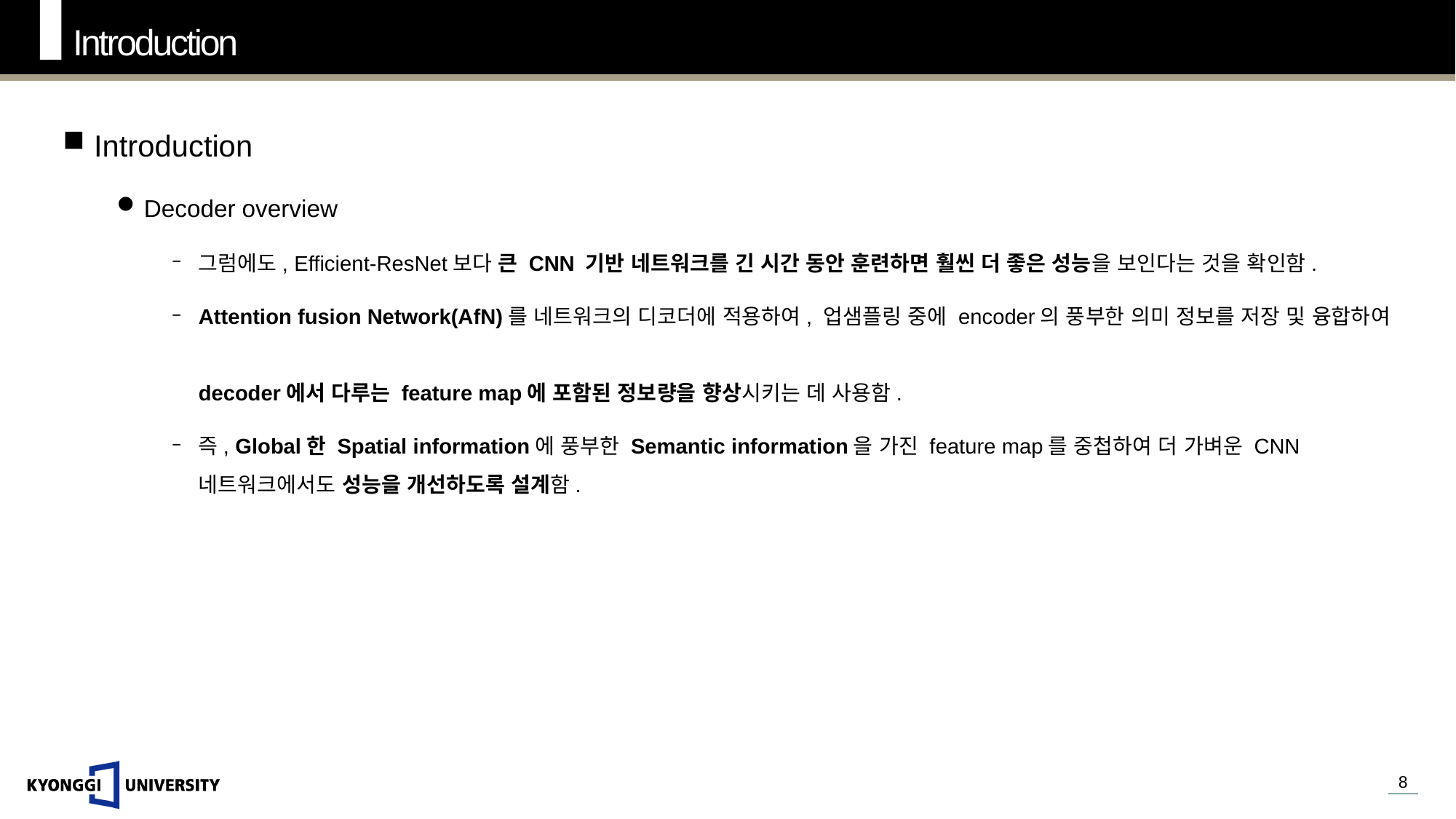

Introduction
Introduction
Decoder overview
그럼에도, Efficient-ResNet보다 큰 CNN 기반 네트워크를 긴 시간 동안 훈련하면 훨씬 더 좋은 성능을 보인다는 것을 확인함.
Attention fusion Network(AfN)를 네트워크의 디코더에 적용하여, 업샘플링 중에 encoder의 풍부한 의미 정보를 저장 및 융합하여
decoder에서 다루는 feature map에 포함된 정보량을 향상시키는 데 사용함.
즉, Global한 Spatial information에 풍부한 Semantic information을 가진 feature map를 중첩하여 더 가벼운 CNN 네트워크에서도 성능을 개선하도록 설계함.